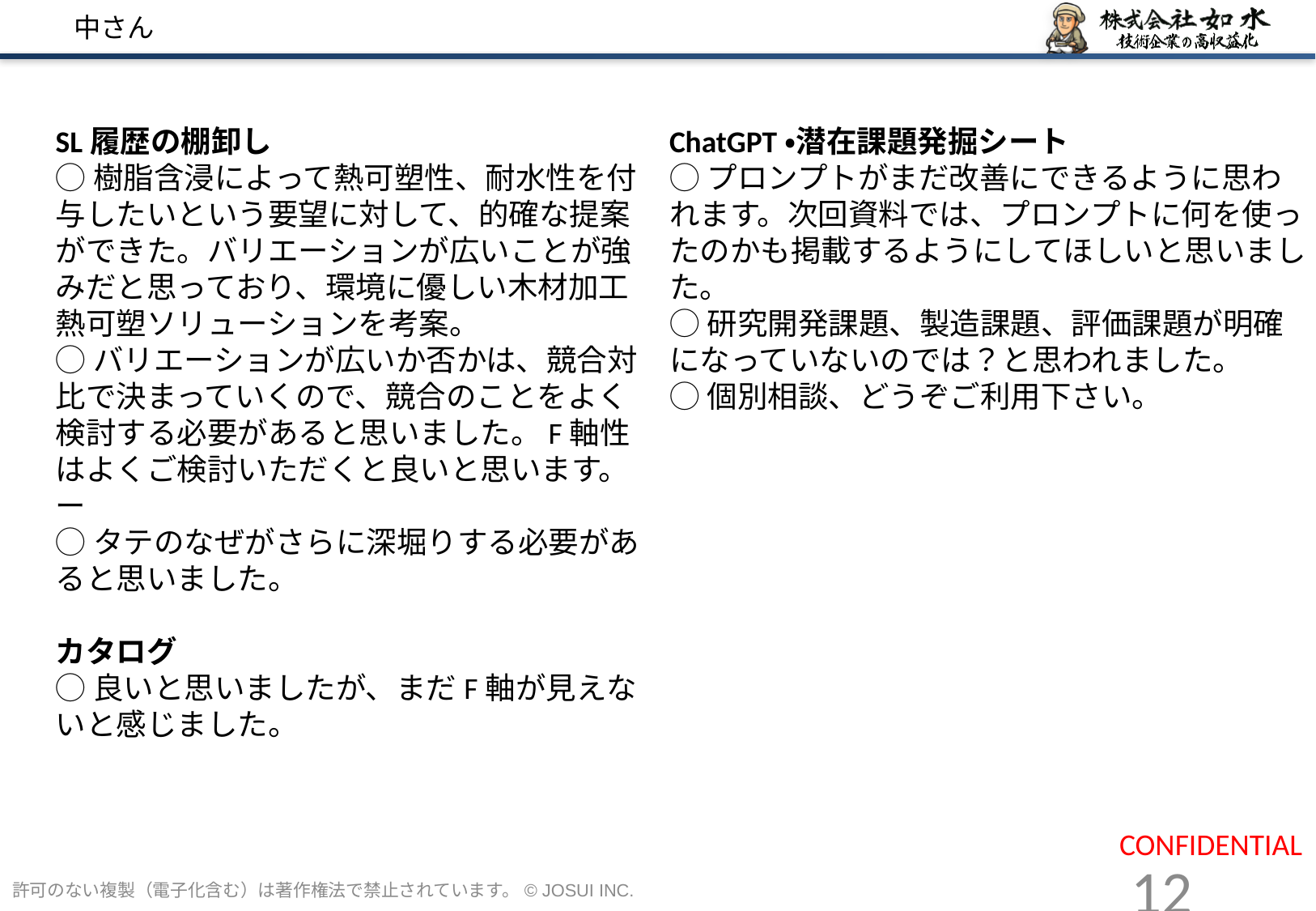

# 中さん
SL履歴の棚卸し
◯樹脂含浸によって熱可塑性、耐水性を付与したいという要望に対して、的確な提案ができた。バリエーションが広いことが強みだと思っており、環境に優しい木材加工熱可塑ソリューションを考案。
◯バリエーションが広いか否かは、競合対比で決まっていくので、競合のことをよく検討する必要があると思いました。F軸性はよくご検討いただくと良いと思います。
ー
◯タテのなぜがさらに深堀りする必要があると思いました。

カタログ
◯良いと思いましたが、まだF軸が見えないと感じました。
ChatGPT・潜在課題発掘シート
◯プロンプトがまだ改善にできるように思われます。次回資料では、プロンプトに何を使ったのかも掲載するようにしてほしいと思いました。
◯研究開発課題、製造課題、評価課題が明確になっていないのでは？と思われました。
◯個別相談、どうぞご利用下さい。

許可のない複製（電子化含む）は著作権法で禁止されています。© JOSUI INC.
12